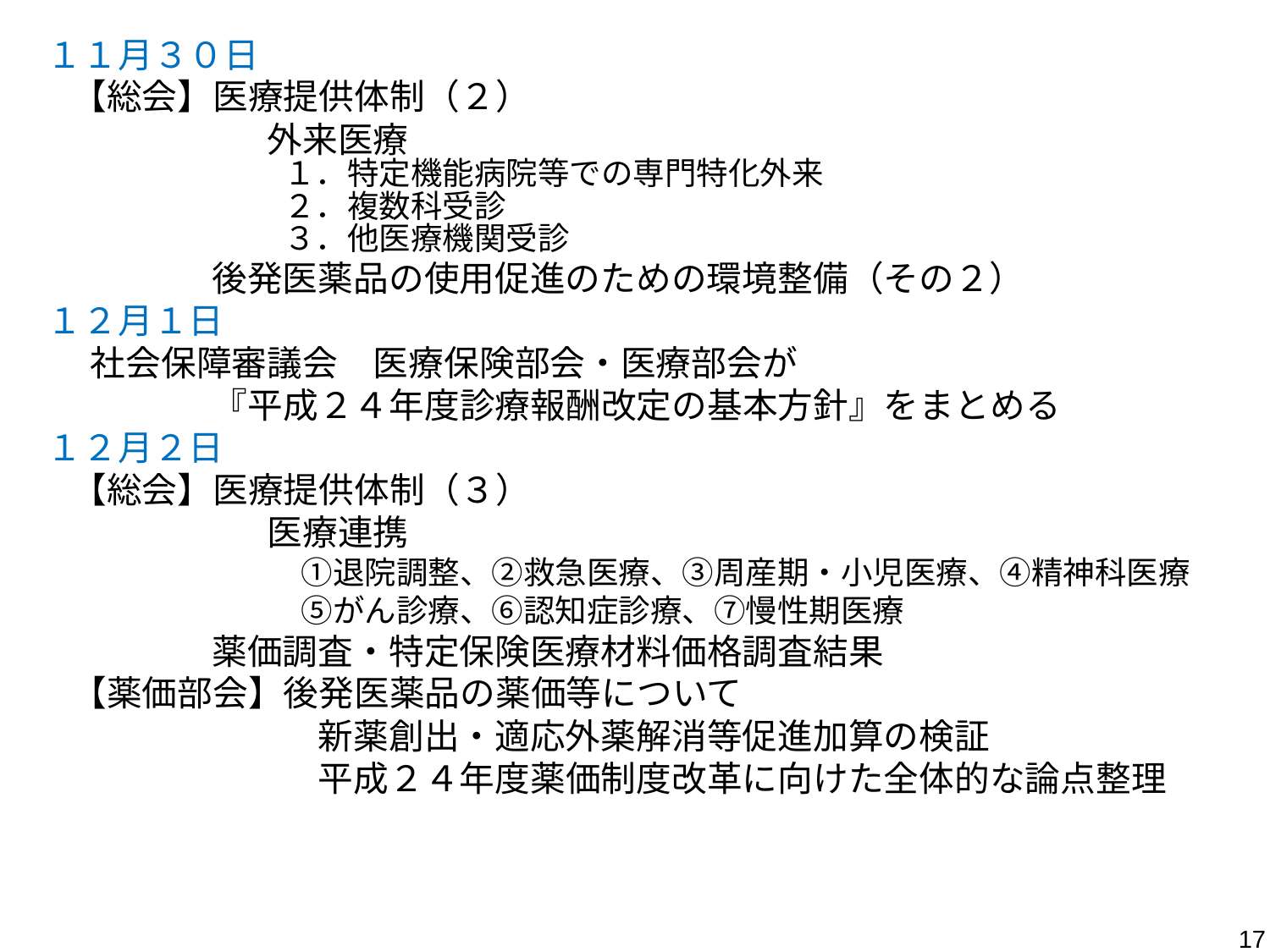

１１月３０日
  【総会】医療提供体制（２）
　　　　　　 外来医療
　　　　　　　  １．特定機能病院等での専門特化外来
　　　　　　　  ２．複数科受診
　　　　　　　  ３．他医療機関受診
　　　　   後発医薬品の使用促進のための環境整備（その２）
１２月１日
　 社会保障審議会　医療保険部会・医療部会が
                    『平成２４年度診療報酬改定の基本方針』をまとめる
１２月２日
  【総会】医療提供体制（３）
　　　　　　 医療連携
　　　　　　　　①退院調整、②救急医療、③周産期・小児医療、④精神科医療
　　　　　　　　⑤がん診療、⑥認知症診療、⑦慢性期医療
　　　　   薬価調査・特定保険医療材料価格調査結果
  【薬価部会】後発医薬品の薬価等について
　　　　　　　   新薬創出・適応外薬解消等促進加算の検証
　　　　　　　   平成２４年度薬価制度改革に向けた全体的な論点整理
17